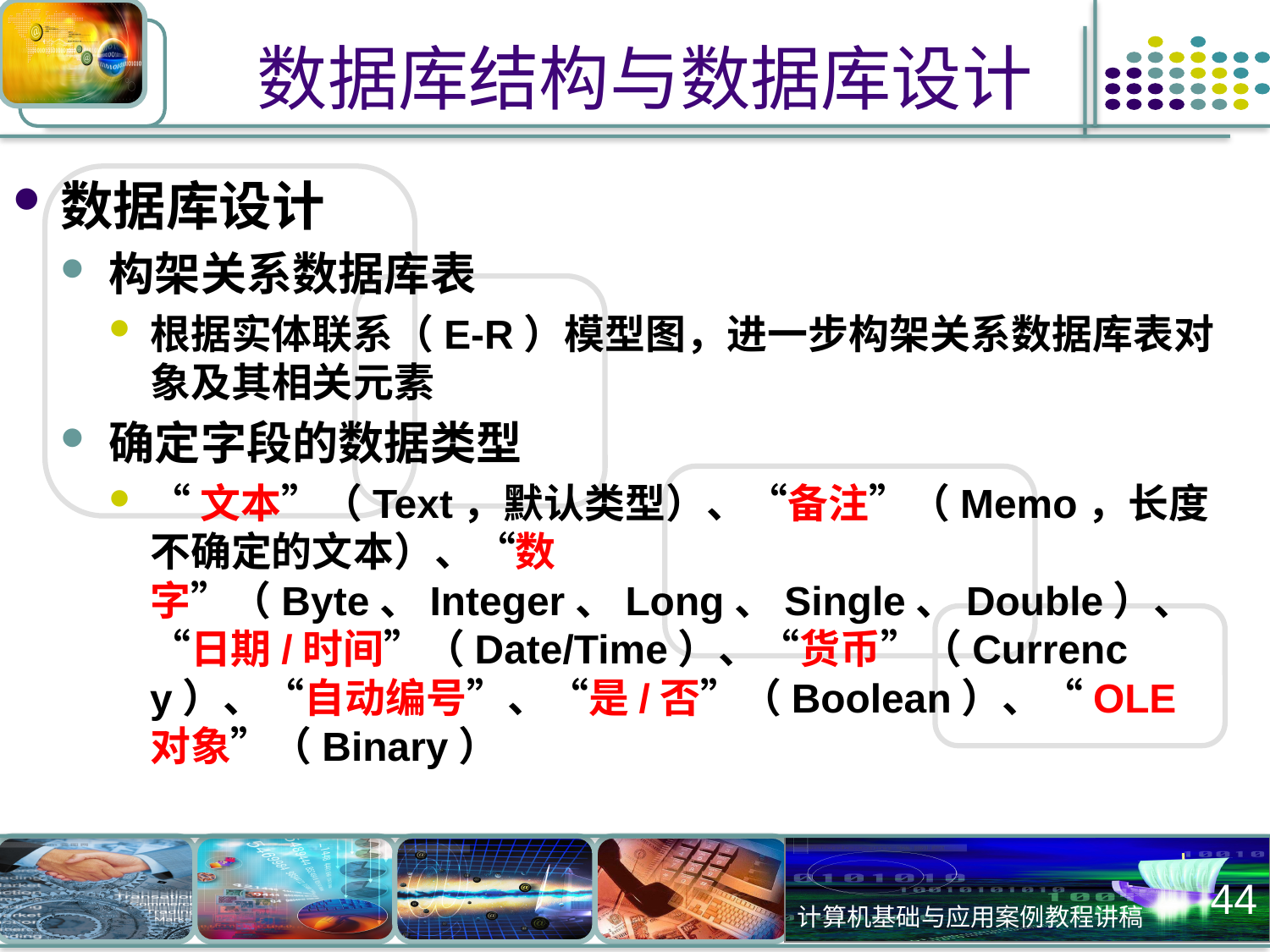

# 数据库结构与数据库设计
数据库设计
构架关系数据库表
根据实体联系（E-R）模型图，进一步构架关系数据库表对象及其相关元素
确定字段的数据类型
“文本”（Text，默认类型）、“备注”（Memo，长度不确定的文本）、“数字”（Byte、Integer、Long、Single、Double）、“日期/时间”（Date/Time）、“货币”（Currency）、“自动编号”、“是/否”（Boolean）、“OLE对象”（Binary）
44